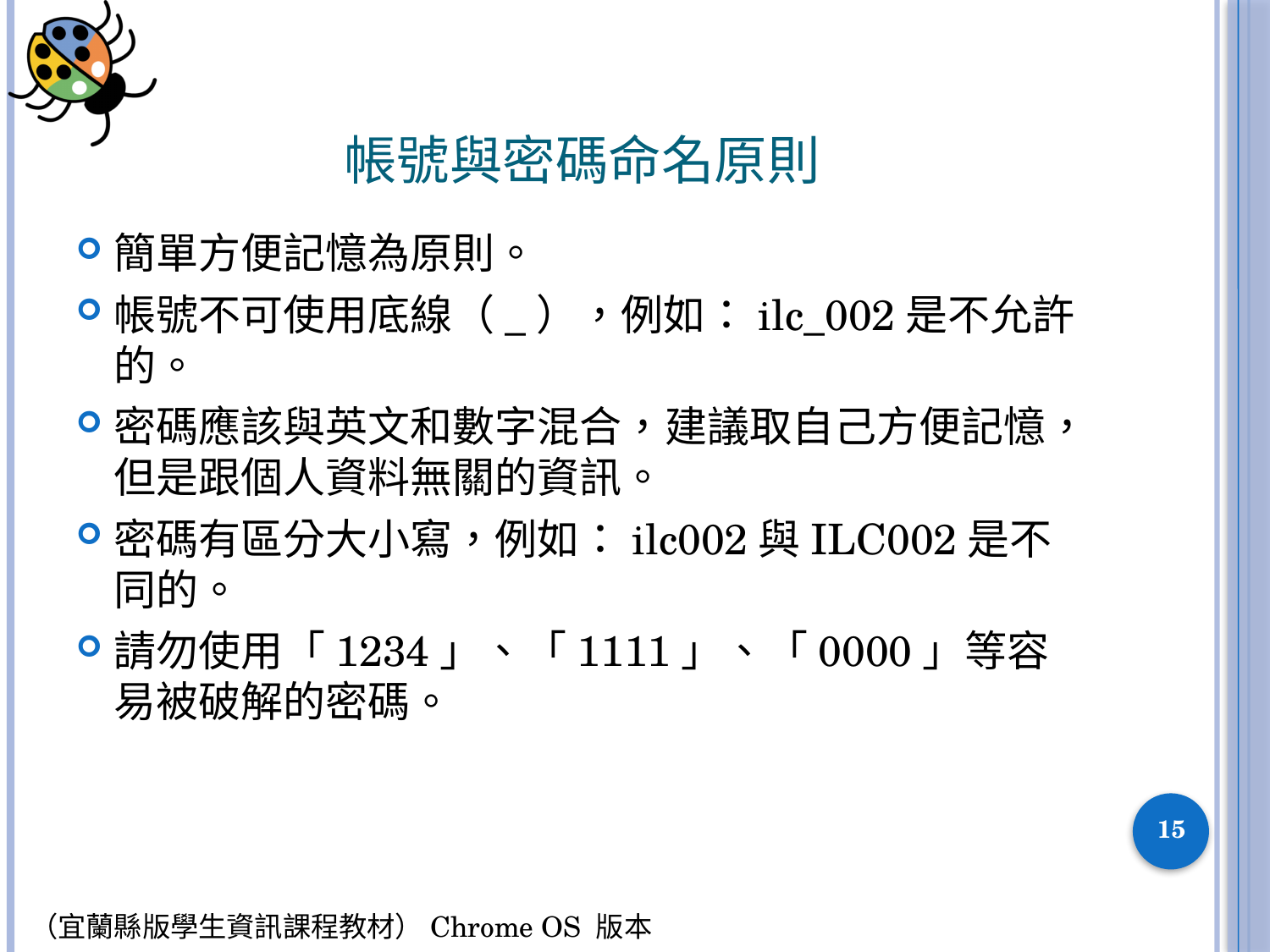

# 帳號與密碼命名原則
簡單方便記憶為原則。
帳號不可使用底線（_），例如：ilc_002是不允許的。
密碼應該與英文和數字混合，建議取自己方便記憶，但是跟個人資料無關的資訊。
密碼有區分大小寫，例如：ilc002與ILC002是不同的。
請勿使用「1234」、「1111」、「0000」等容易被破解的密碼。

15